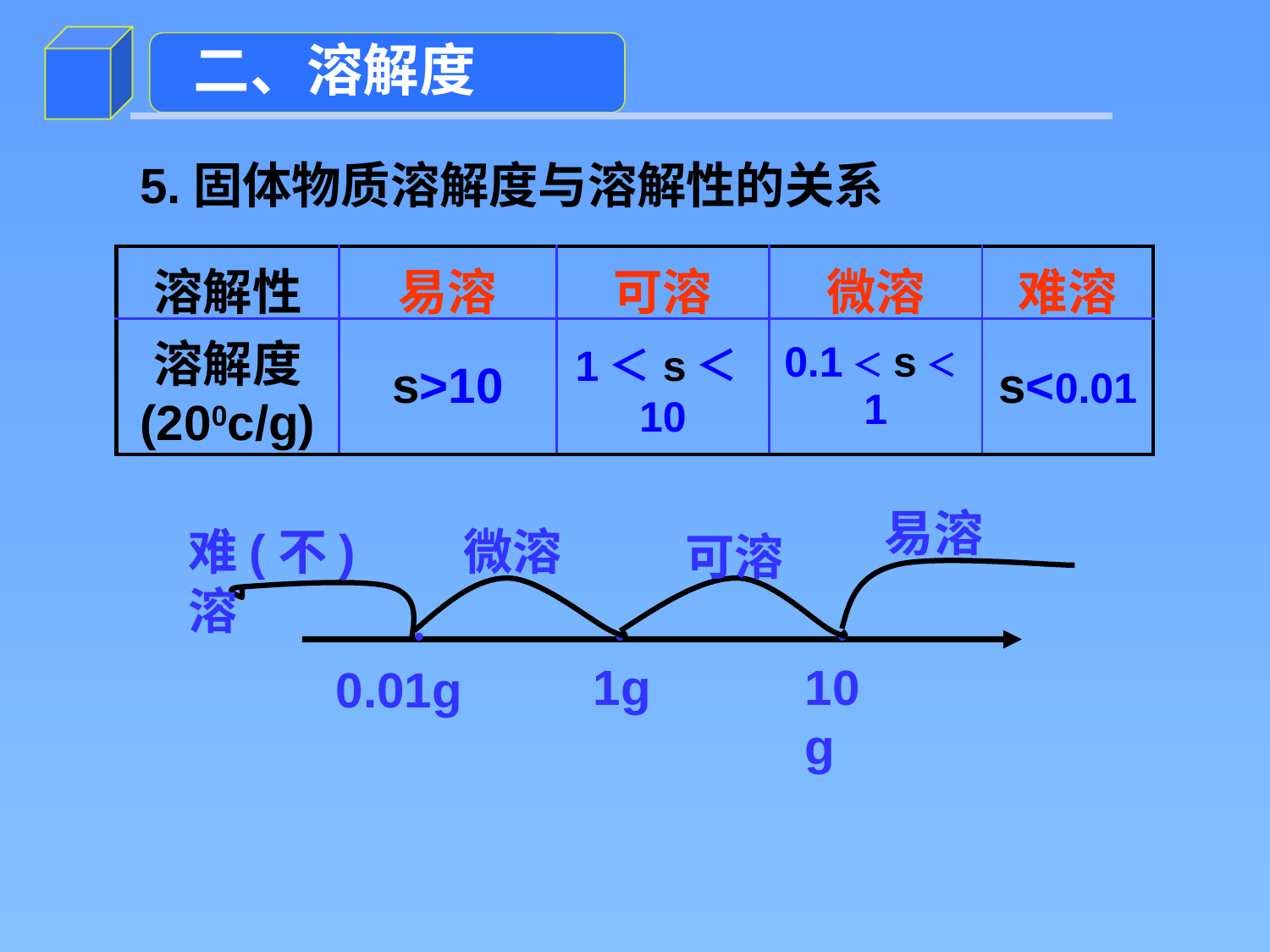

二、溶解度
5.固体物质溶解度与溶解性的关系
| 溶解性 | 易溶 | 可溶 | 微溶 | 难溶 |
| --- | --- | --- | --- | --- |
| 溶解度 (200c/g) | s>10 | 1＜s＜10 | 0.1＜s＜1 | s<0.01 |
易溶
难(不)溶
微溶
可溶

.
.
.

1g
10g
0.01g